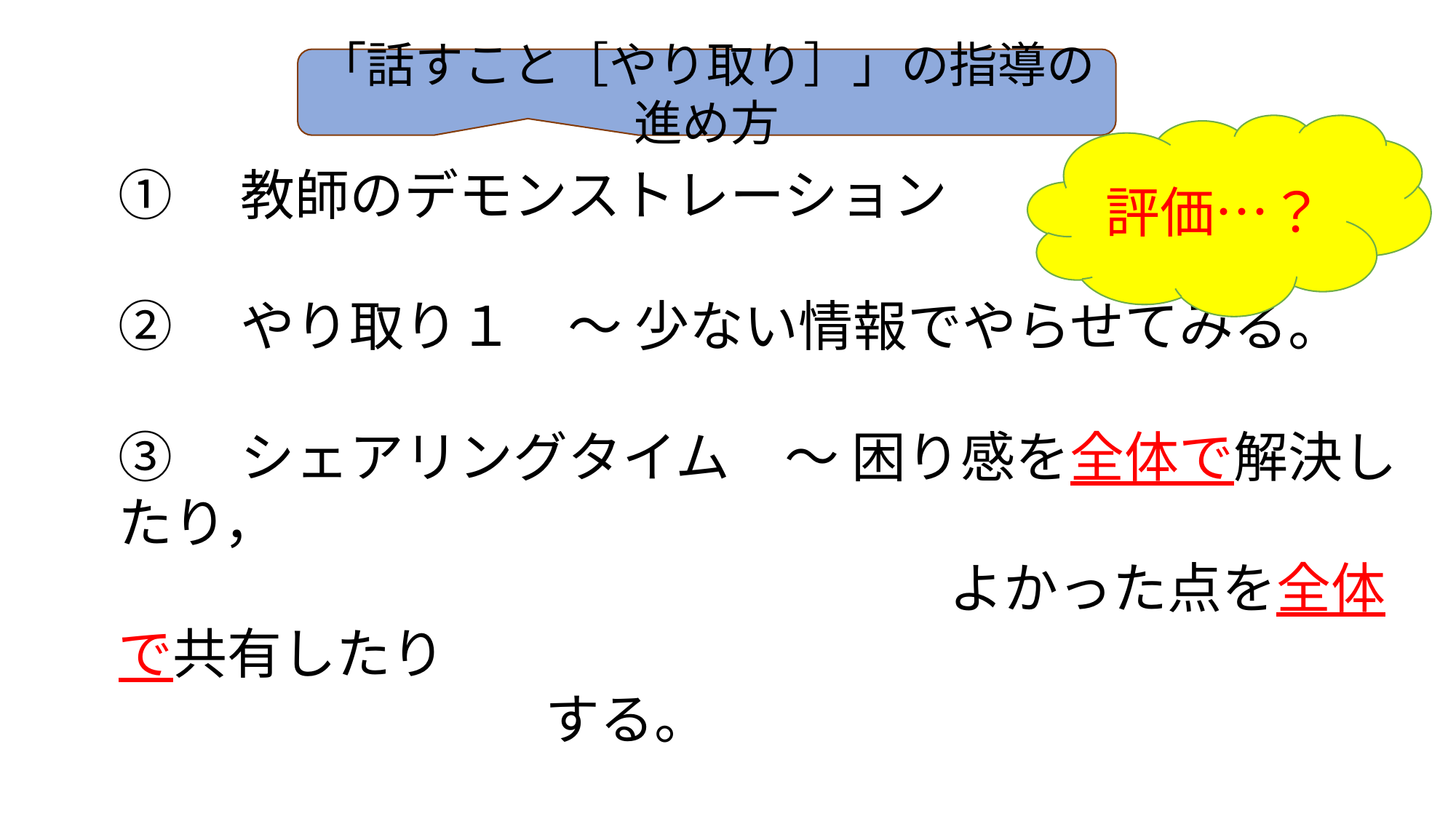

#
「話すこと［やり取り］」の指導の進め方
評価…？
①　教師のデモンストレーション

②　やり取り１　～ 少ない情報でやらせてみる。

③　シェアリングタイム　～ 困り感を全体で解決したり，
　　　　　　　　　　　　　　　 よかった点を全体で共有したり
                                  する。

④　やり取り２　～ ペアを変えて，もう一度やらせてみる。